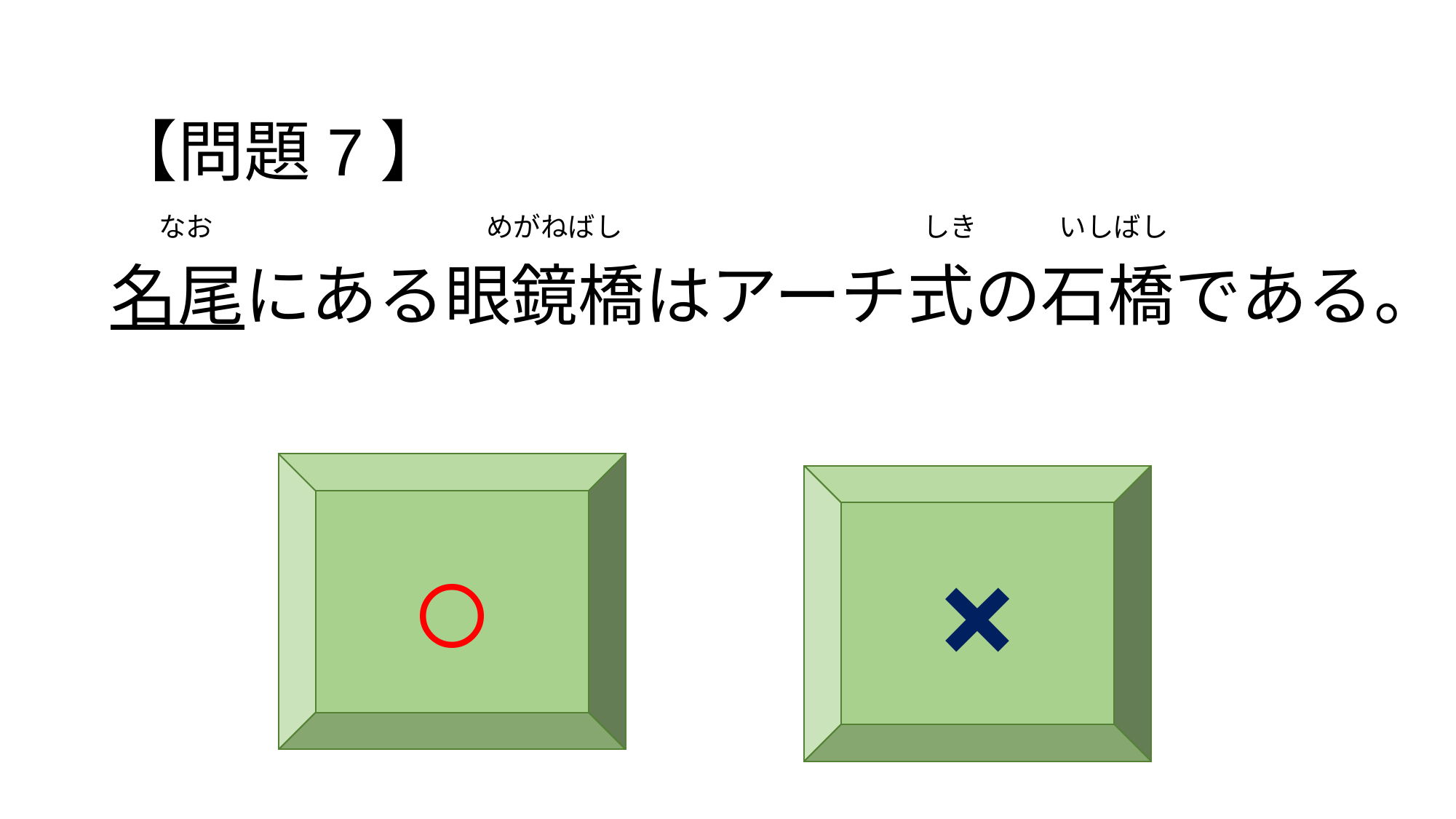

# 【問題7】 名尾にある眼鏡橋はアーチ式の石橋である。
　　なお　　　　　　　　　　めがねばし　　　　　　　　　　　しき　　　いしばし
○
×